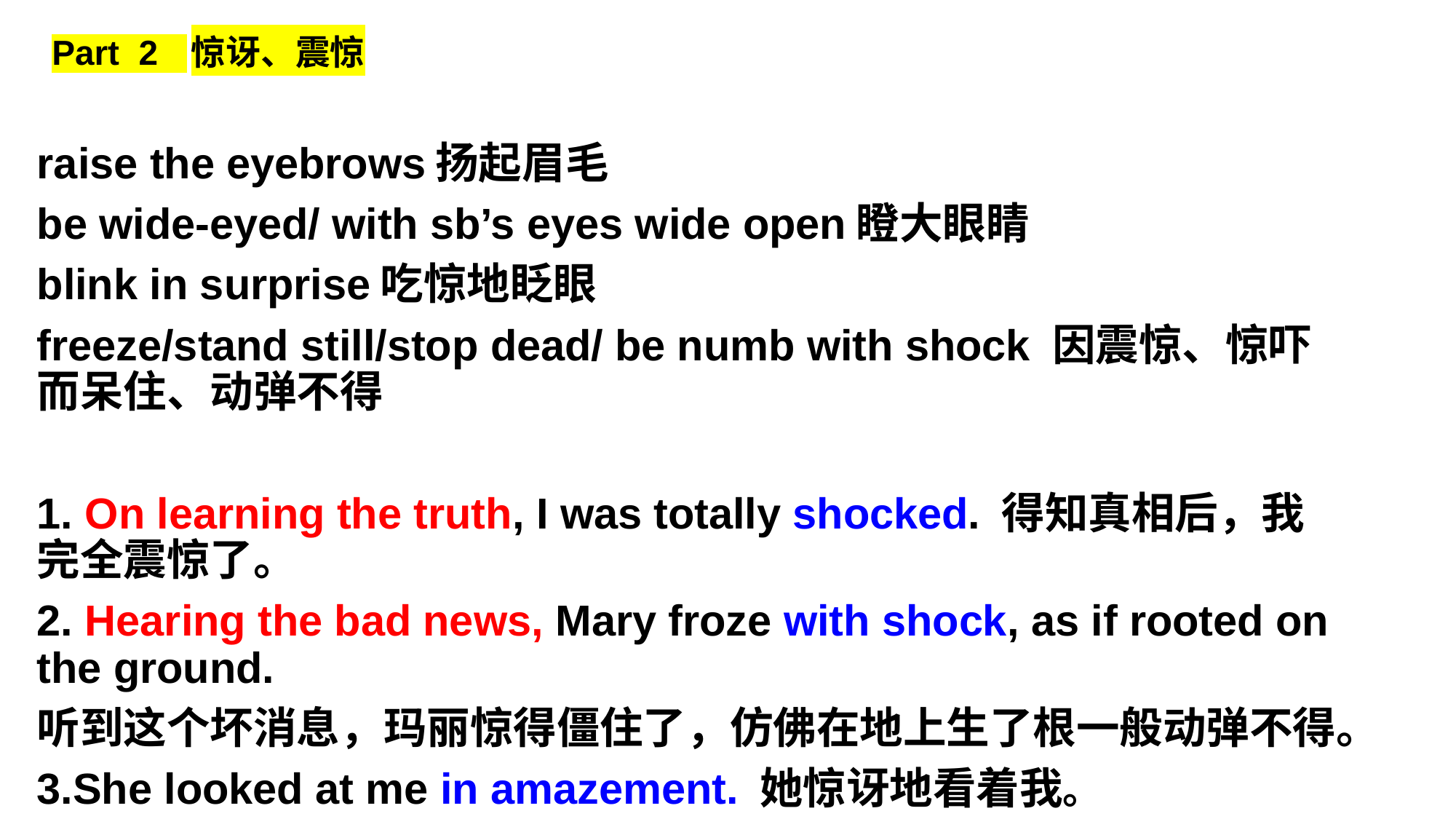

# Part  2   惊讶、震惊
raise the eyebrows扬起眉毛
be wide-eyed/ with sb’s eyes wide open瞪大眼睛
blink in surprise吃惊地眨眼
freeze/stand still/stop dead/ be numb with shock 因震惊、惊吓而呆住、动弹不得

1. On learning the truth, I was totally shocked. 得知真相后，我完全震惊了。
2. Hearing the bad news, Mary froze with shock, as if rooted on the ground.
听到这个坏消息，玛丽惊得僵住了，仿佛在地上生了根一般动弹不得。
3.She looked at me in amazement. 她惊讶地看着我。